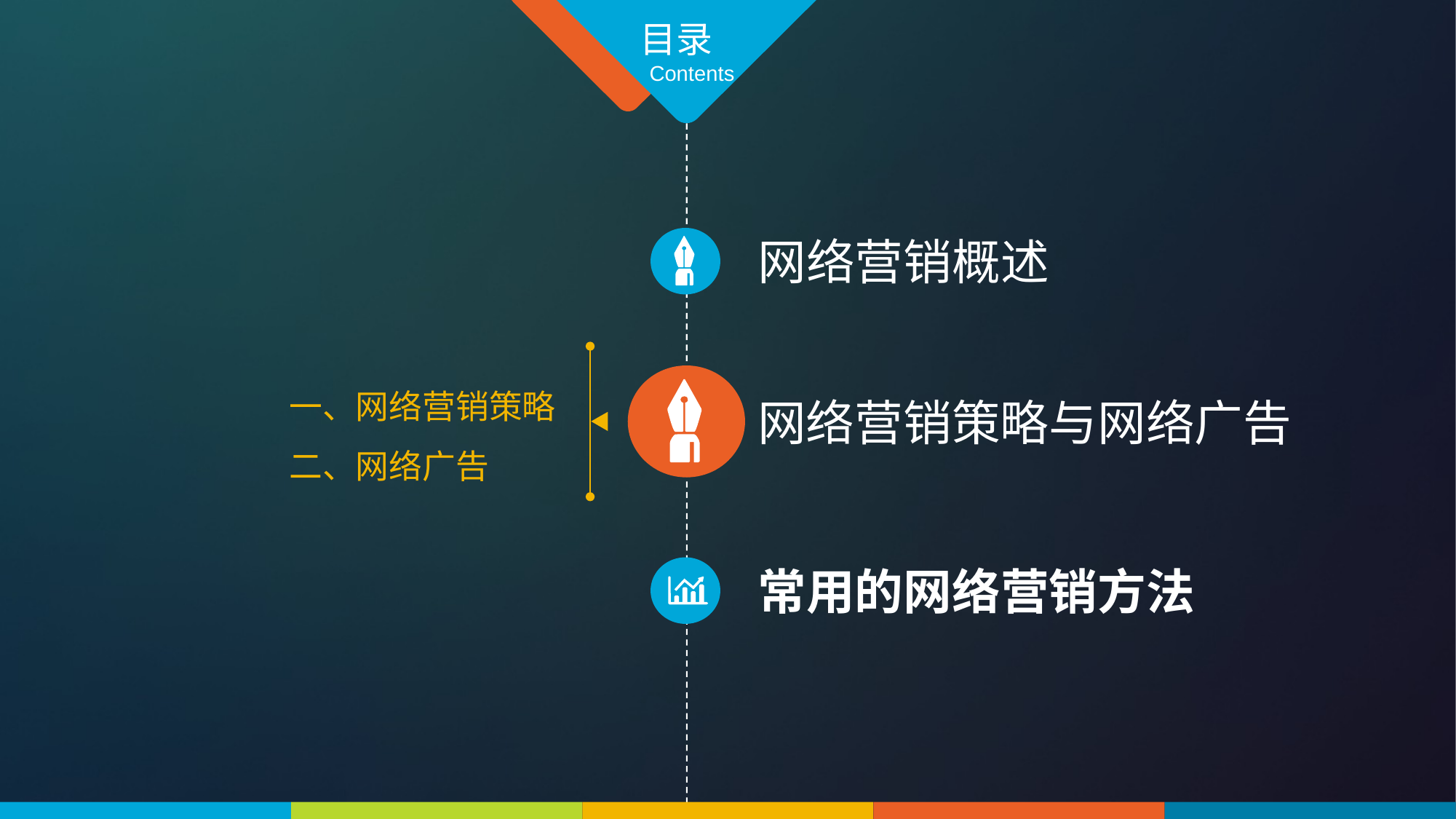

目录
Contents

网络营销概述

一、网络营销策略
二、网络广告

网络营销策略与网络广告

常用的网络营销方法